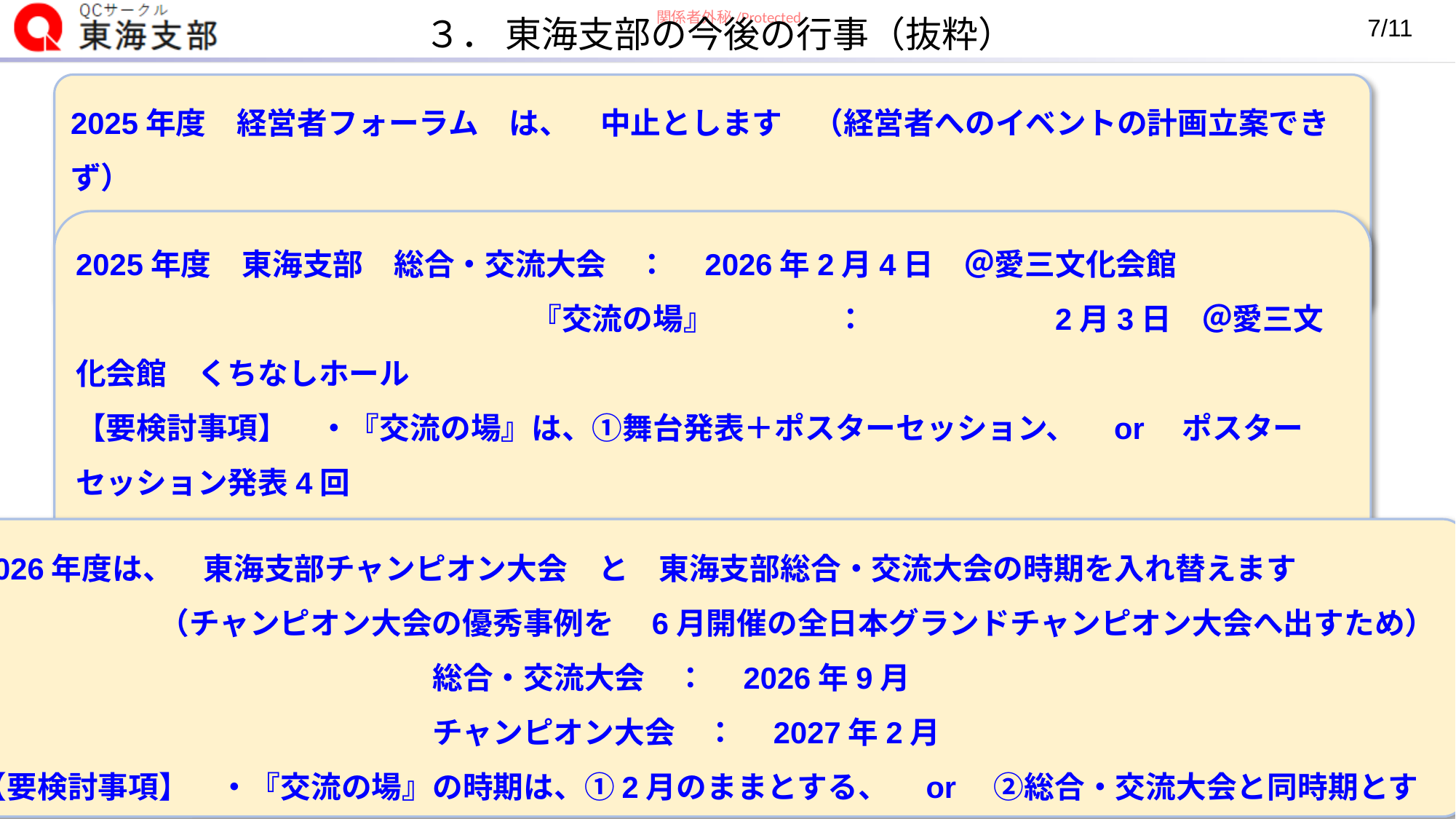

３． 東海支部の今後の行事（抜粋）
7/11
2025年度　経営者フォーラム　は、　中止とします　（経営者へのイベントの計画立案できず）
第4回支部役員会（2026年1月）　は、　支部・地区とのディスカッションの場　を企画予定
2025年度　東海支部　総合・交流大会　：　2026年2月4日　＠愛三文化会館
　　　　　　　　　　　　　　　『交流の場』　　　　：　　　　　　2月3日　＠愛三文化会館　くちなしホール
【要検討事項】　・『交流の場』は、①舞台発表＋ポスターセッション、　or　ポスターセッション発表4回
　　　　　　　　　　・総合・交流大会のリハーサル　くちなしホールでの実現の仕方
　　　　　　　　　　・『交流の場』は、①総合・交流大会と別日、　or　同日（集客しやすい）
2026年度は、　東海支部チャンピオン大会　と　東海支部総合・交流大会の時期を入れ替えます
　　　　　　（チャンピオン大会の優秀事例を　6月開催の全日本グランドチャンピオン大会へ出すため）
　　　　　　　　　　　　　　　総合・交流大会　：　2026年9月
　　　　　　　　　　　　　　　チャンピオン大会　：　2027年2月
【要検討事項】　・『交流の場』の時期は、①2月のままとする、　or　②総合・交流大会と同時期とする